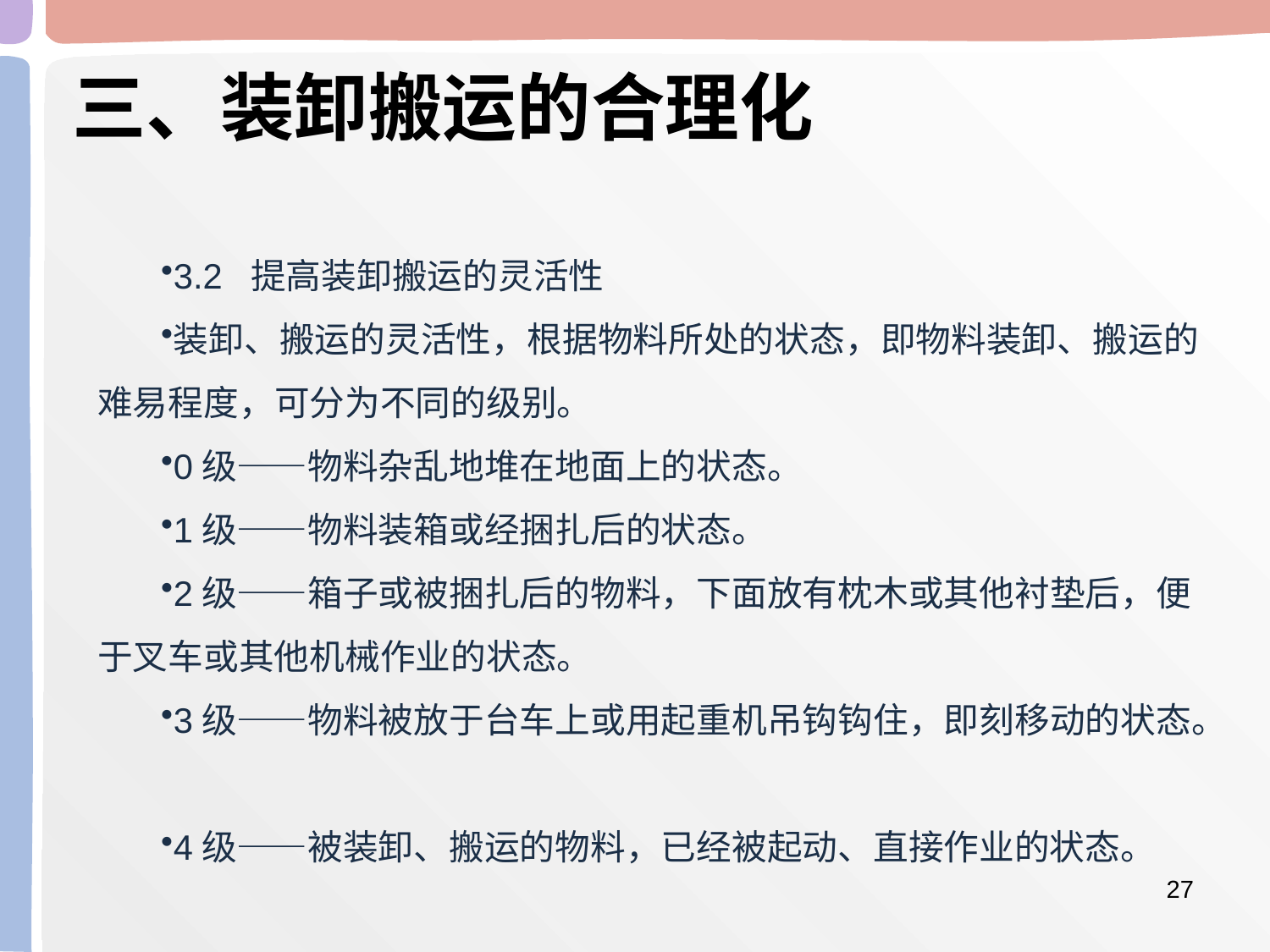

三、装卸搬运的合理化
3.2  提高装卸搬运的灵活性
装卸、搬运的灵活性，根据物料所处的状态，即物料装卸、搬运的难易程度，可分为不同的级别。
0级——物料杂乱地堆在地面上的状态。
1级——物料装箱或经捆扎后的状态。
2级——箱子或被捆扎后的物料，下面放有枕木或其他衬垫后，便于叉车或其他机械作业的状态。
3级——物料被放于台车上或用起重机吊钩钩住，即刻移动的状态。
4级——被装卸、搬运的物料，已经被起动、直接作业的状态。
27